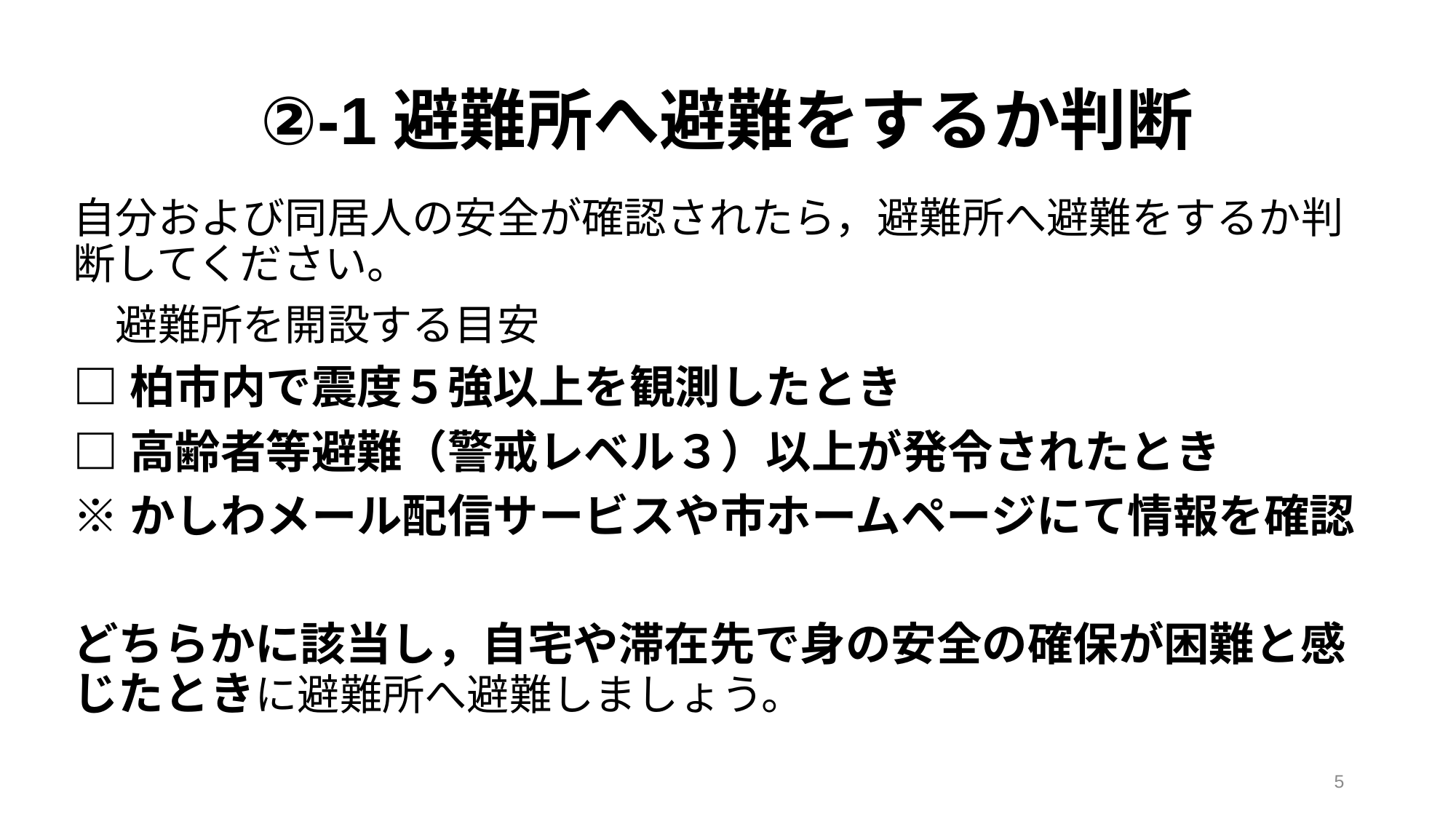

# ②-1避難所へ避難をするか判断
自分および同居人の安全が確認されたら，避難所へ避難をするか判断してください。
　避難所を開設する目安
□柏市内で震度５強以上を観測したとき
□高齢者等避難（警戒レベル３）以上が発令されたとき
※かしわメール配信サービスや市ホームページにて情報を確認

どちらかに該当し，自宅や滞在先で身の安全の確保が困難と感じたときに避難所へ避難しましょう。

5